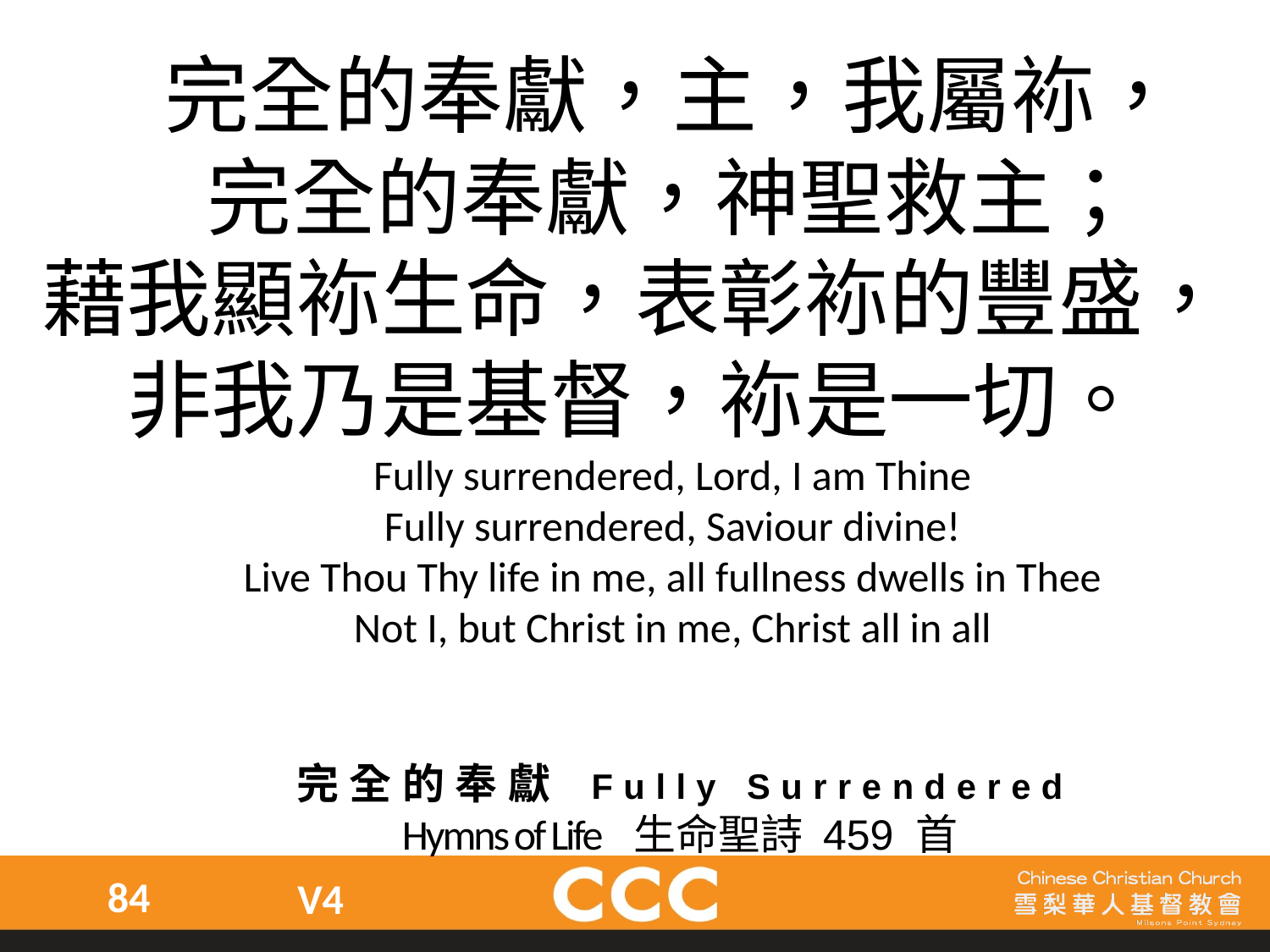

完全的奉獻，主，我屬袮，
完全的奉獻，神聖救主；
藉我顯袮生命，表彰袮的豐盛，非我乃是基督，袮是一切。
Fully surrendered, Lord, I am Thine
Fully surrendered, Saviour divine!
Live Thou Thy life in me, all fullness dwells in Thee
Not I, but Christ in me, Christ all in all
完全的奉獻 Fully Surrendered
Hymns of Life   生命聖詩 459 首
84
V4